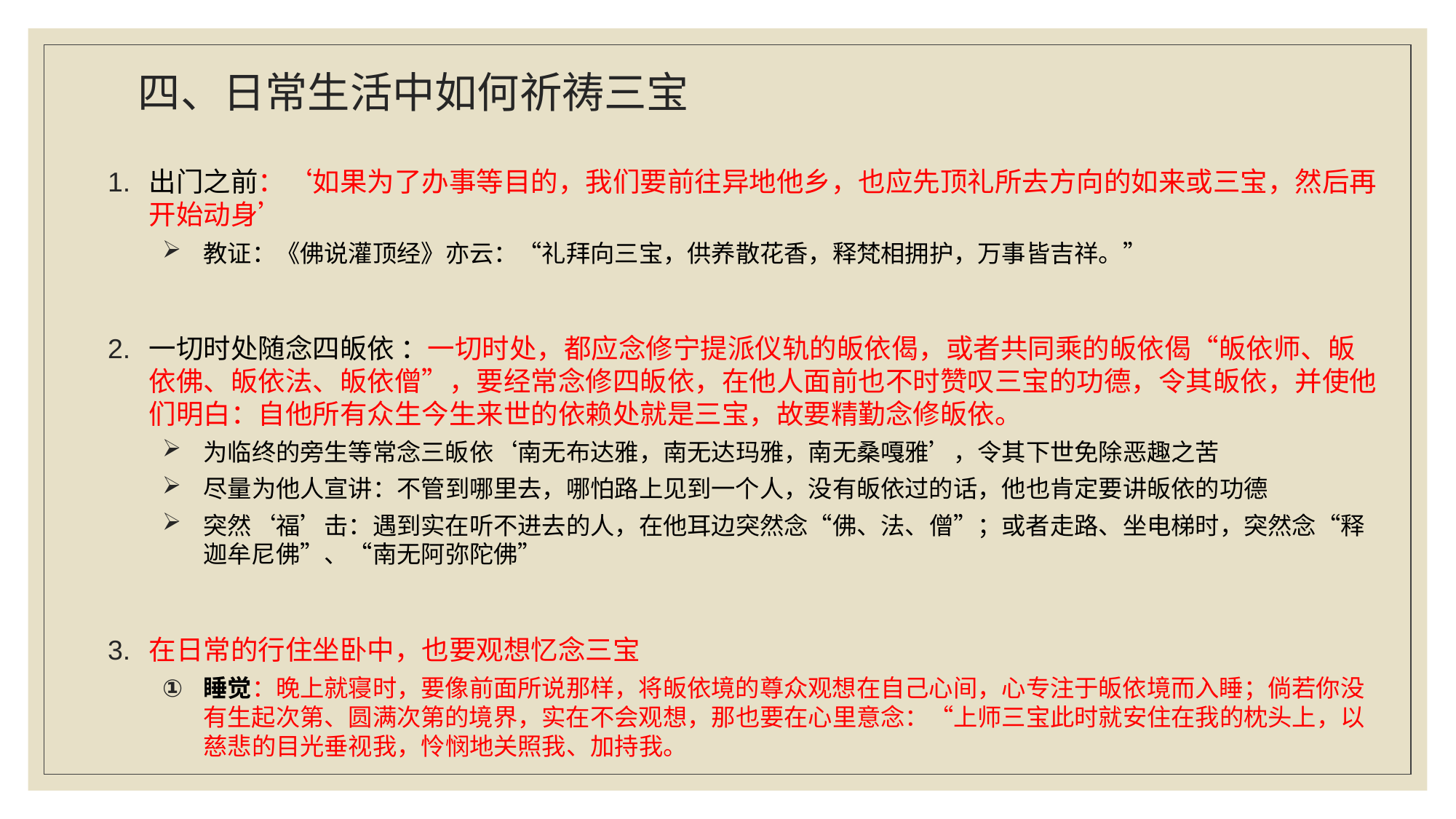

# 四、日常生活中如何祈祷三宝
出门之前：‘如果为了办事等目的，我们要前往异地他乡，也应先顶礼所去方向的如来或三宝，然后再开始动身’
教证：《佛说灌顶经》亦云：“礼拜向三宝，供养散花香，释梵相拥护，万事皆吉祥。”

一切时处随念四皈依 ：一切时处，都应念修宁提派仪轨的皈依偈，或者共同乘的皈依偈“皈依师、皈依佛、皈依法、皈依僧”，要经常念修四皈依，在他人面前也不时赞叹三宝的功德，令其皈依，并使他们明白：自他所有众生今生来世的依赖处就是三宝，故要精勤念修皈依。
为临终的旁生等常念三皈依‘南无布达雅，南无达玛雅，南无桑嘎雅’，令其下世免除恶趣之苦
尽量为他人宣讲：不管到哪里去，哪怕路上见到一个人，没有皈依过的话，他也肯定要讲皈依的功德
突然‘福’击：遇到实在听不进去的人，在他耳边突然念“佛、法、僧”；或者走路、坐电梯时，突然念“释迦牟尼佛”、“南无阿弥陀佛”

在日常的行住坐卧中，也要观想忆念三宝
睡觉：晚上就寝时，要像前面所说那样，将皈依境的尊众观想在自己心间，心专注于皈依境而入睡；倘若你没有生起次第、圆满次第的境界，实在不会观想，那也要在心里意念：“上师三宝此时就安住在我的枕头上，以慈悲的目光垂视我，怜悯地关照我、加持我。